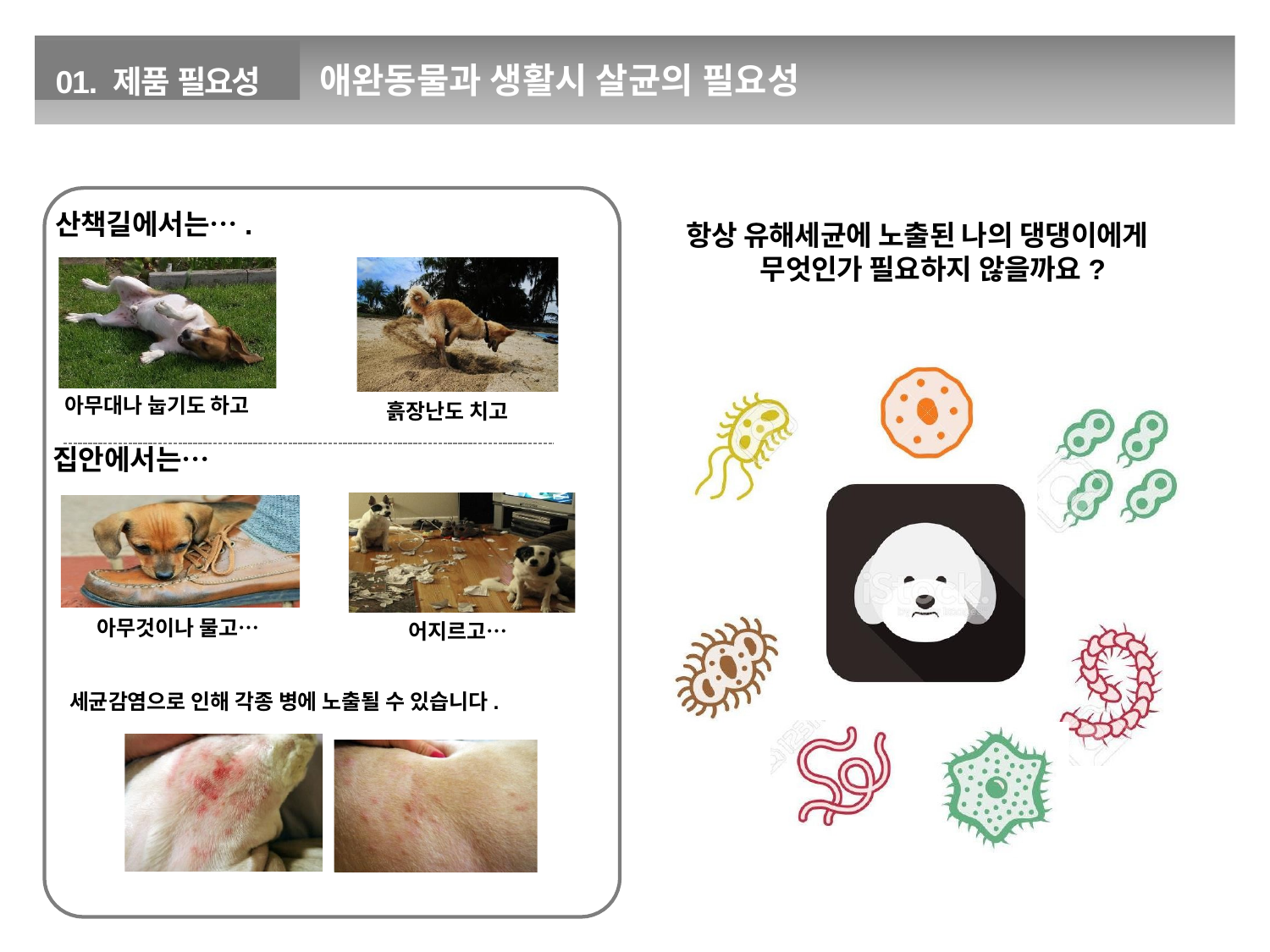

01. 제품 필요성
# 애완동물과 생활시 살균의 필요성

산책길에서는….
항상 유해세균에 노출된 나의 댕댕이에게  무엇인가 필요하지 않을까요?

아무대나 눕기도 하고
집안에서는…
흙장난도 치고

아무것이나 물고…

어지르고…

세균감염으로 인해 각종 병에 노출될 수 있습니다.